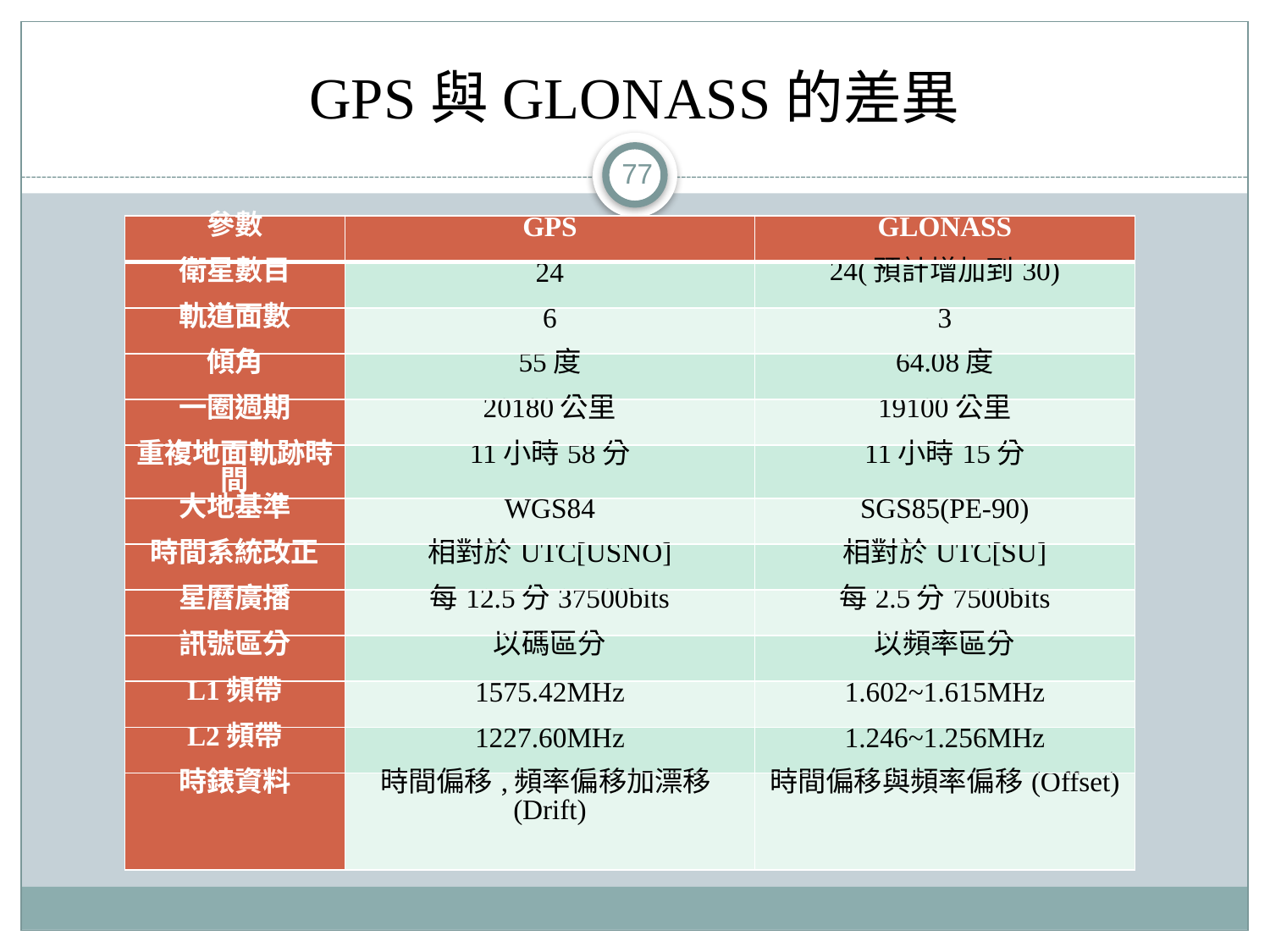

# GPS與GLONASS的差異
77
| 參數 | GPS | GLONASS |
| --- | --- | --- |
| 衛星數目 | 24 | 24(預計增加到30) |
| 軌道面數 | 6 | 3 |
| 傾角 | 55度 | 64.08度 |
| 一圈週期 | 20180公里 | 19100公里 |
| 重複地面軌跡時間 | 11小時58分 | 11小時15分 |
| 大地基準 | WGS84 | SGS85(PE-90) |
| 時間系統改正 | 相對於UTC[USNO] | 相對於UTC[SU] |
| 星曆廣播 | 每12.5分37500bits | 每2.5分7500bits |
| 訊號區分 | 以碼區分 | 以頻率區分 |
| L1頻帶 | 1575.42MHz | 1.602~1.615MHz |
| L2頻帶 | 1227.60MHz | 1.246~1.256MHz |
| 時錶資料 | 時間偏移,頻率偏移加漂移(Drift) | 時間偏移與頻率偏移(Offset) |